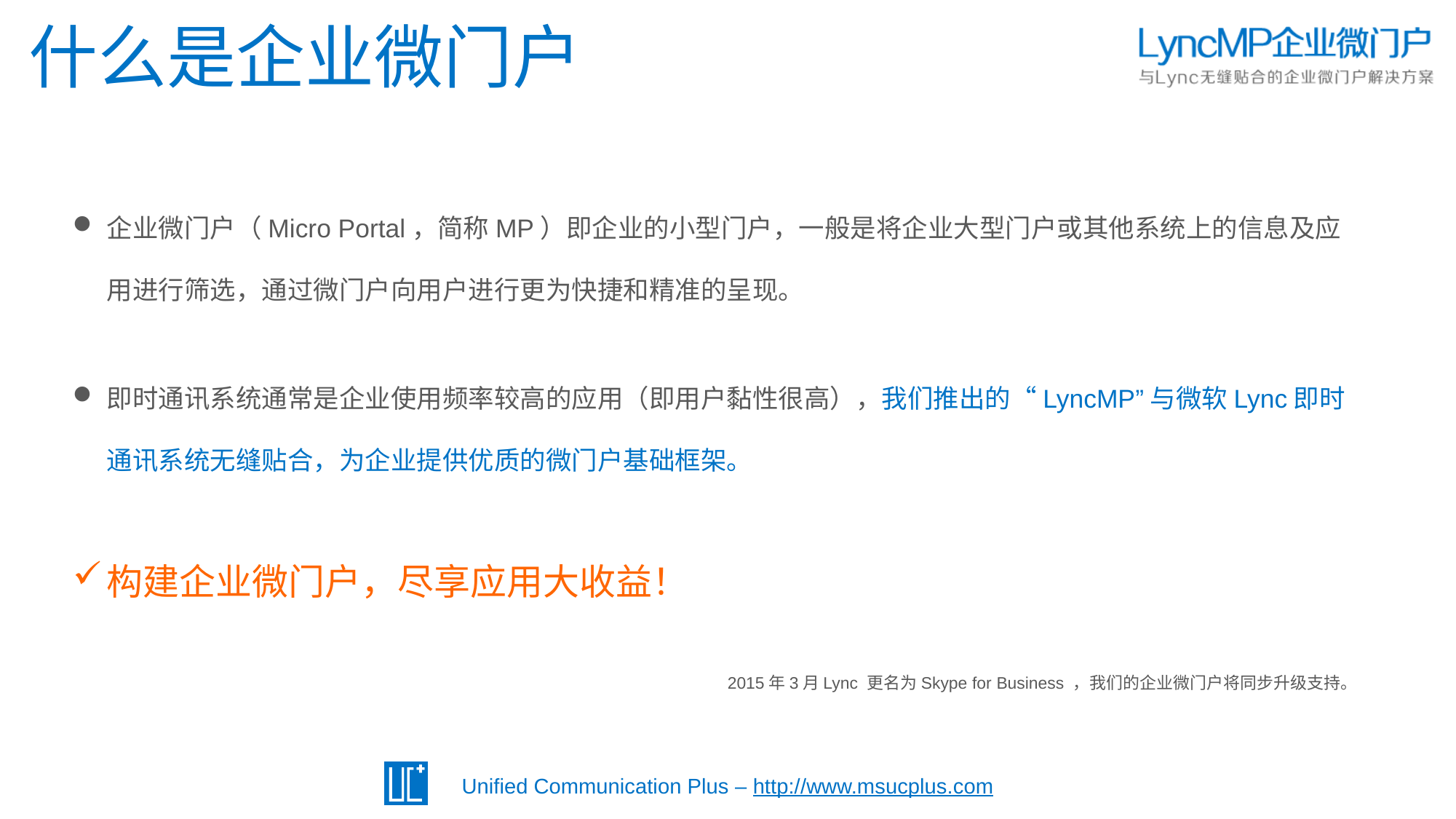

# 什么是企业微门户

企业微门户（Micro Portal，简称MP）即企业的小型门户，一般是将企业大型门户或其他系统上的信息及应用进行筛选，通过微门户向用户进行更为快捷和精准的呈现。

即时通讯系统通常是企业使用频率较高的应用（即用户黏性很高），我们推出的“LyncMP”与微软Lync即时通讯系统无缝贴合，为企业提供优质的微门户基础框架。

构建企业微门户，尽享应用大收益！

						2015年3月Lync 更名为Skype for Business ，我们的企业微门户将同步升级支持。